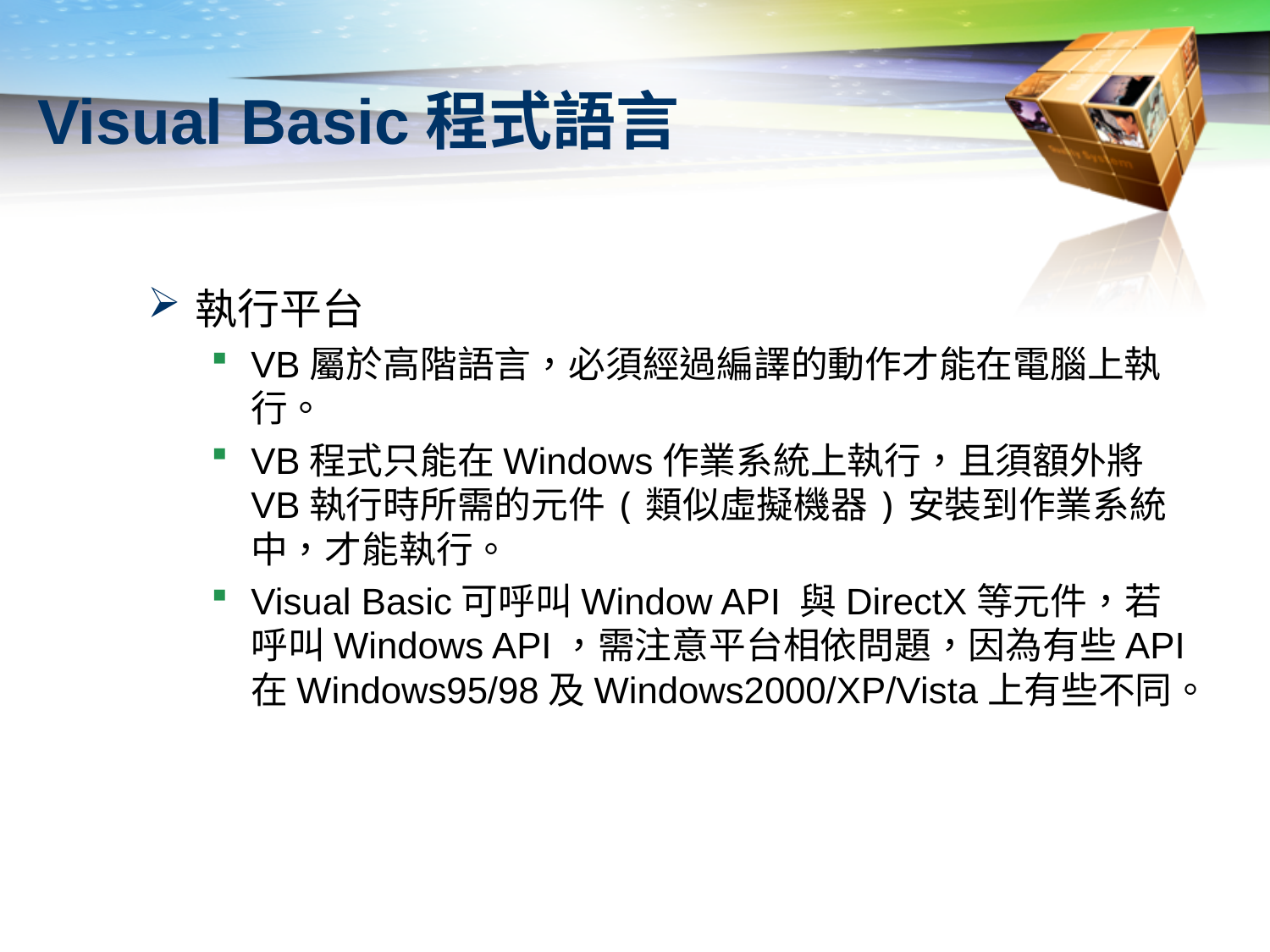

# Visual Basic程式語言
執行平台
VB屬於高階語言，必須經過編譯的動作才能在電腦上執行。
VB程式只能在Windows作業系統上執行，且須額外將VB執行時所需的元件(類似虛擬機器)安裝到作業系統中，才能執行。
Visual Basic可呼叫Window API 與DirectX等元件，若呼叫Windows API，需注意平台相依問題，因為有些API在Windows95/98及Windows2000/XP/Vista上有些不同。